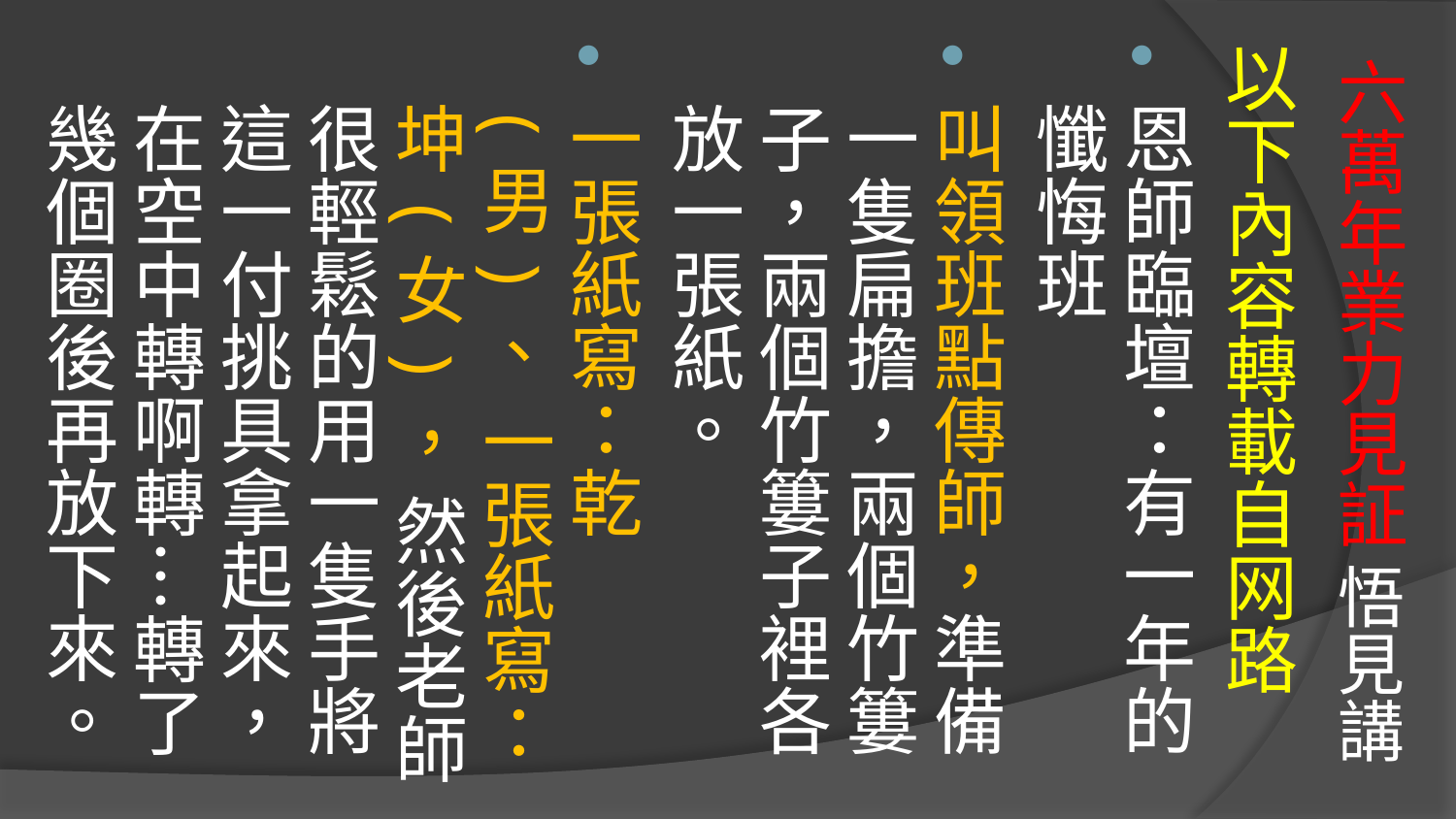

以下內容轉載自网路
恩師臨壇：有一年的懺悔班
叫領班點傳師，準備一隻扁擔，兩個竹簍子，兩個竹簍子裡各放一張紙。
一張紙寫：乾(男)、 一張紙寫：坤(女)， 然後老師很輕鬆的用一隻手將這一付挑具拿起來，在空中轉啊轉…轉了幾個圈後再放下來。
# 六萬年業力見証 悟見講